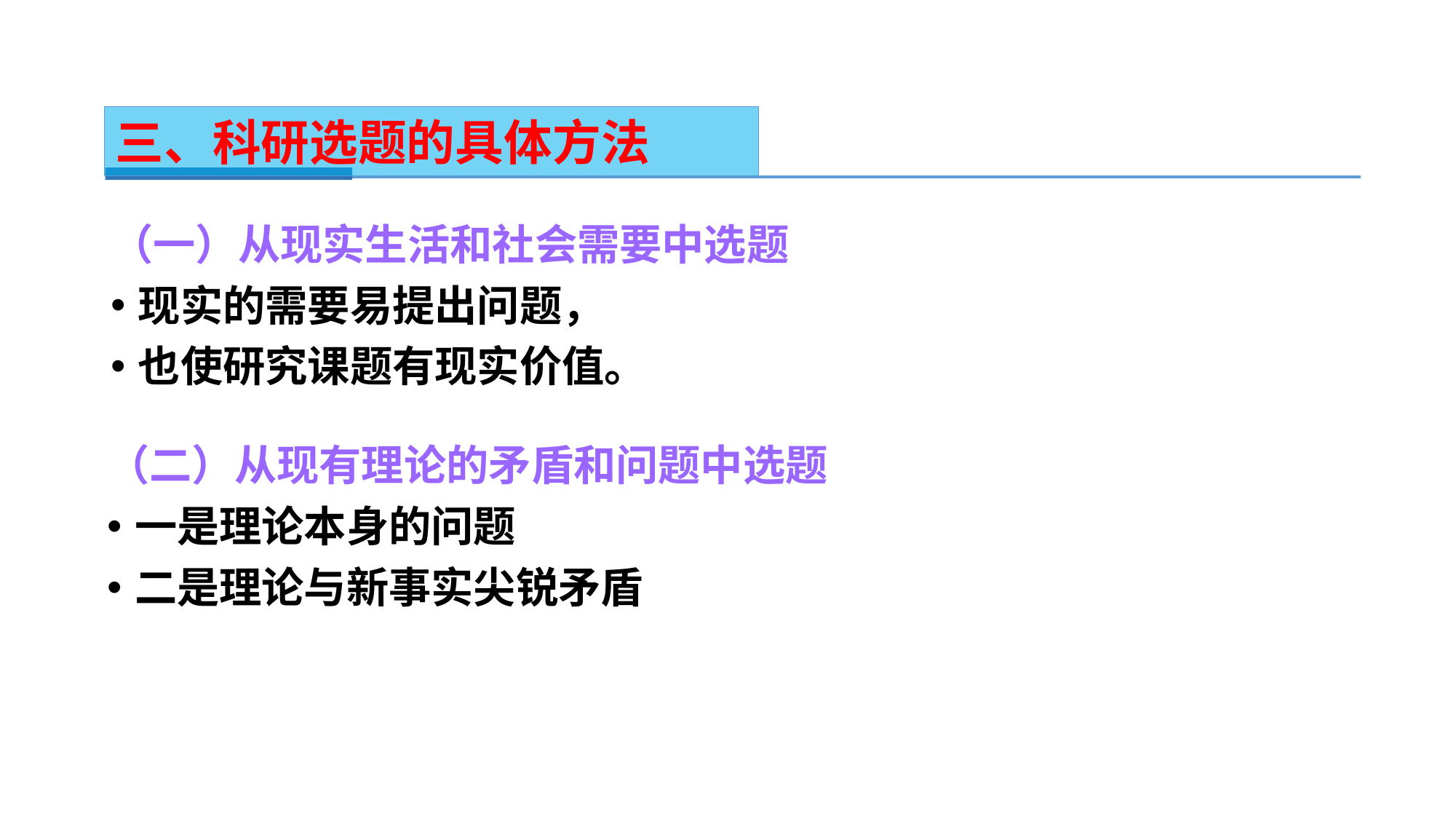

三、科研选题的具体方法
（一）从现实生活和社会需要中选题
现实的需要易提出问题，
也使研究课题有现实价值。

（二）从现有理论的矛盾和问题中选题
一是理论本身的问题
二是理论与新事实尖锐矛盾